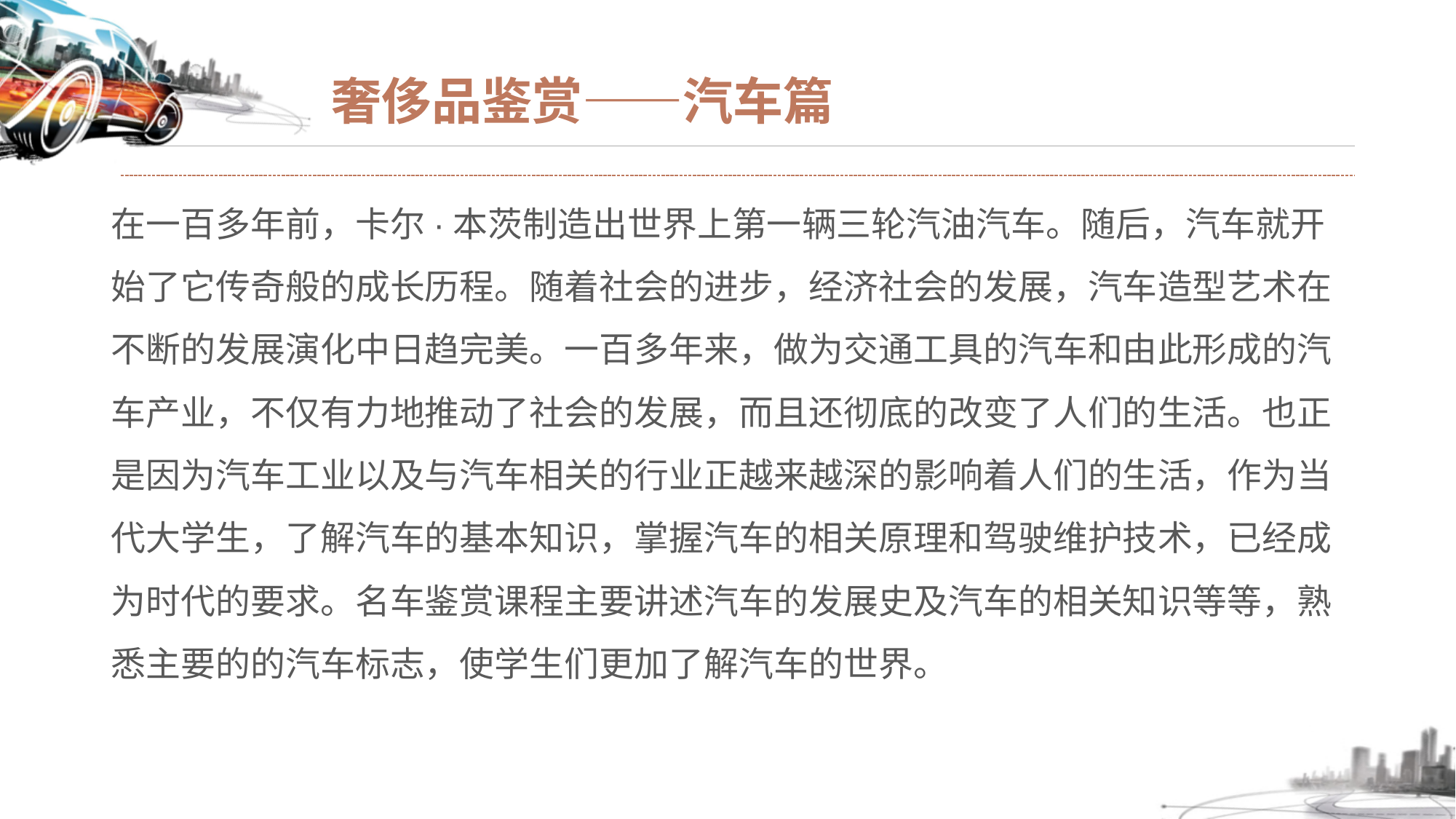

# 奢侈品鉴赏——汽车篇
在一百多年前，卡尔·本茨制造出世界上第一辆三轮汽油汽车。随后，汽车就开始了它传奇般的成长历程。随着社会的进步，经济社会的发展，汽车造型艺术在不断的发展演化中日趋完美。一百多年来，做为交通工具的汽车和由此形成的汽车产业，不仅有力地推动了社会的发展，而且还彻底的改变了人们的生活。也正是因为汽车工业以及与汽车相关的行业正越来越深的影响着人们的生活，作为当代大学生，了解汽车的基本知识，掌握汽车的相关原理和驾驶维护技术，已经成为时代的要求。名车鉴赏课程主要讲述汽车的发展史及汽车的相关知识等等，熟悉主要的的汽车标志，使学生们更加了解汽车的世界。